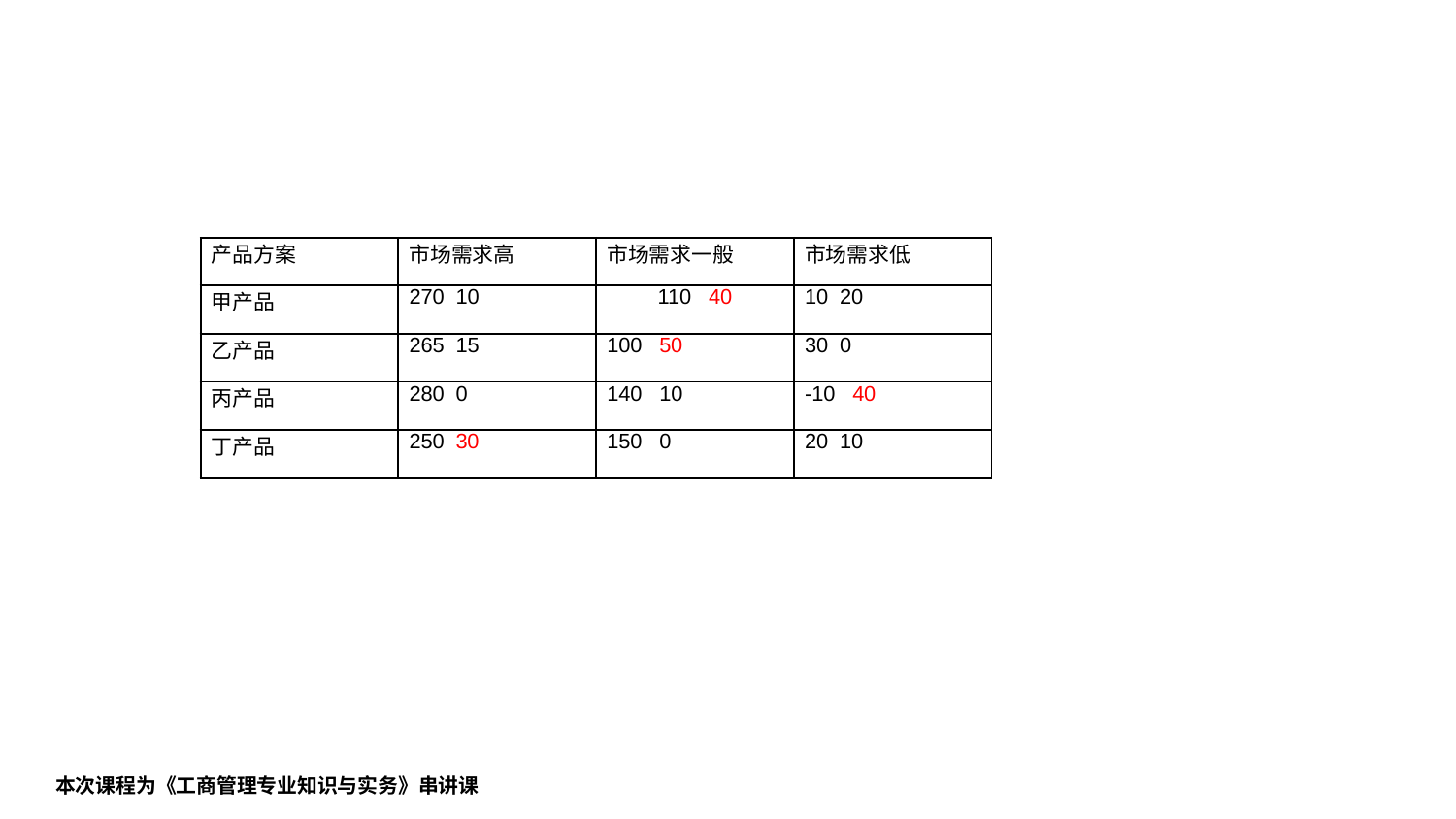

#

| 产品方案 | 市场需求高 | 市场需求一般 | 市场需求低 |
| --- | --- | --- | --- |
| 甲产品 | 270 10 | 110 40 | 10 20 |
| 乙产品 | 265 15 | 100 50 | 30 0 |
| 丙产品 | 280 0 | 140 10 | -10 40 |
| 丁产品 | 250 30 | 150 0 | 20 10 |